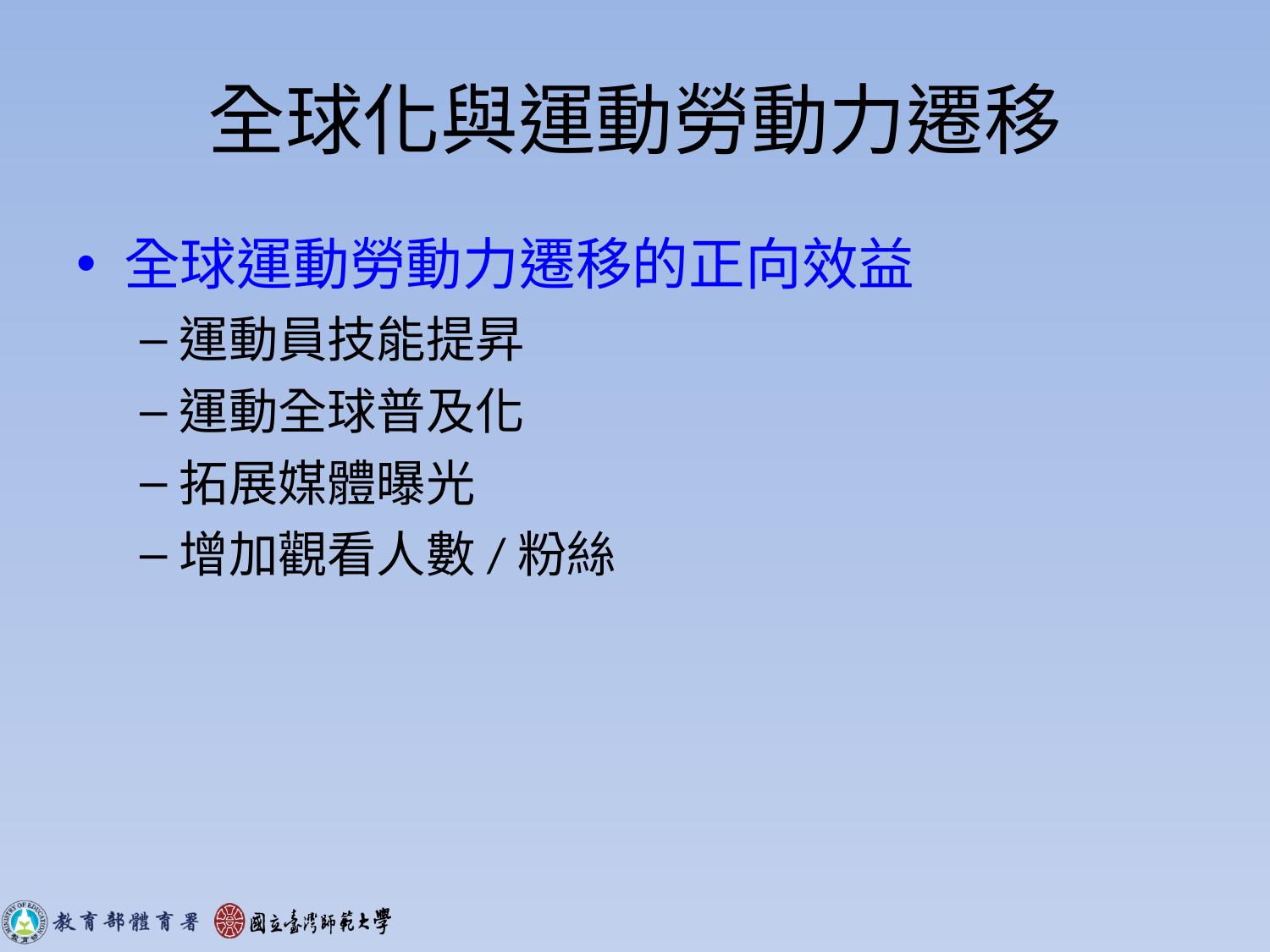

# 全球化與運動勞動力遷移
全球運動勞動力遷移的正向效益
運動員技能提昇
運動全球普及化
拓展媒體曝光
增加觀看人數/粉絲